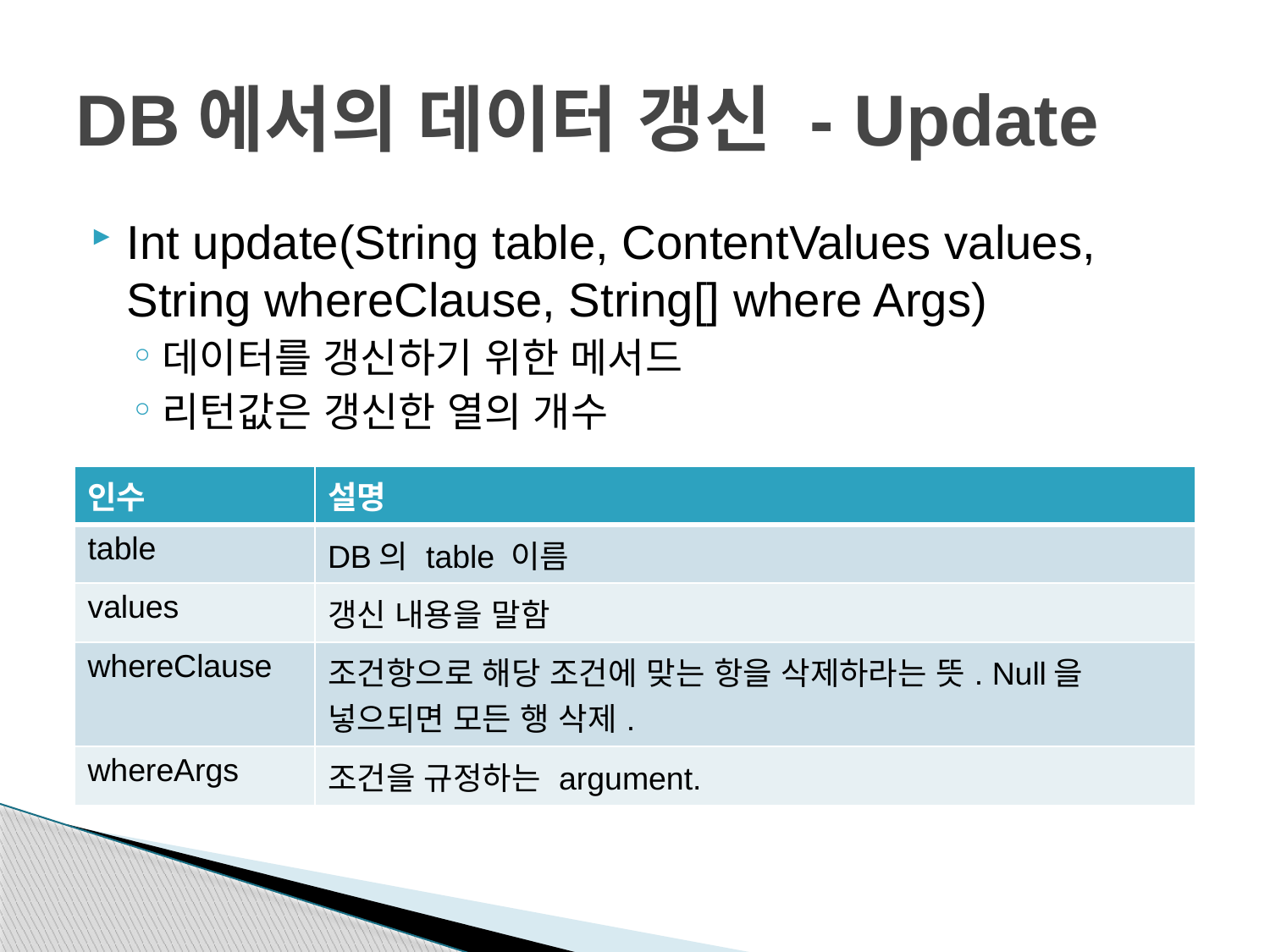

# DB에서의 데이터 갱신 - Update
Int update(String table, ContentValues values, String whereClause, String[] where Args)
데이터를 갱신하기 위한 메서드
리턴값은 갱신한 열의 개수
| 인수 | 설명 |
| --- | --- |
| table | DB의 table 이름 |
| values | 갱신 내용을 말함 |
| whereClause | 조건항으로 해당 조건에 맞는 항을 삭제하라는 뜻. Null을 넣으되면 모든 행 삭제. |
| whereArgs | 조건을 규정하는 argument. |